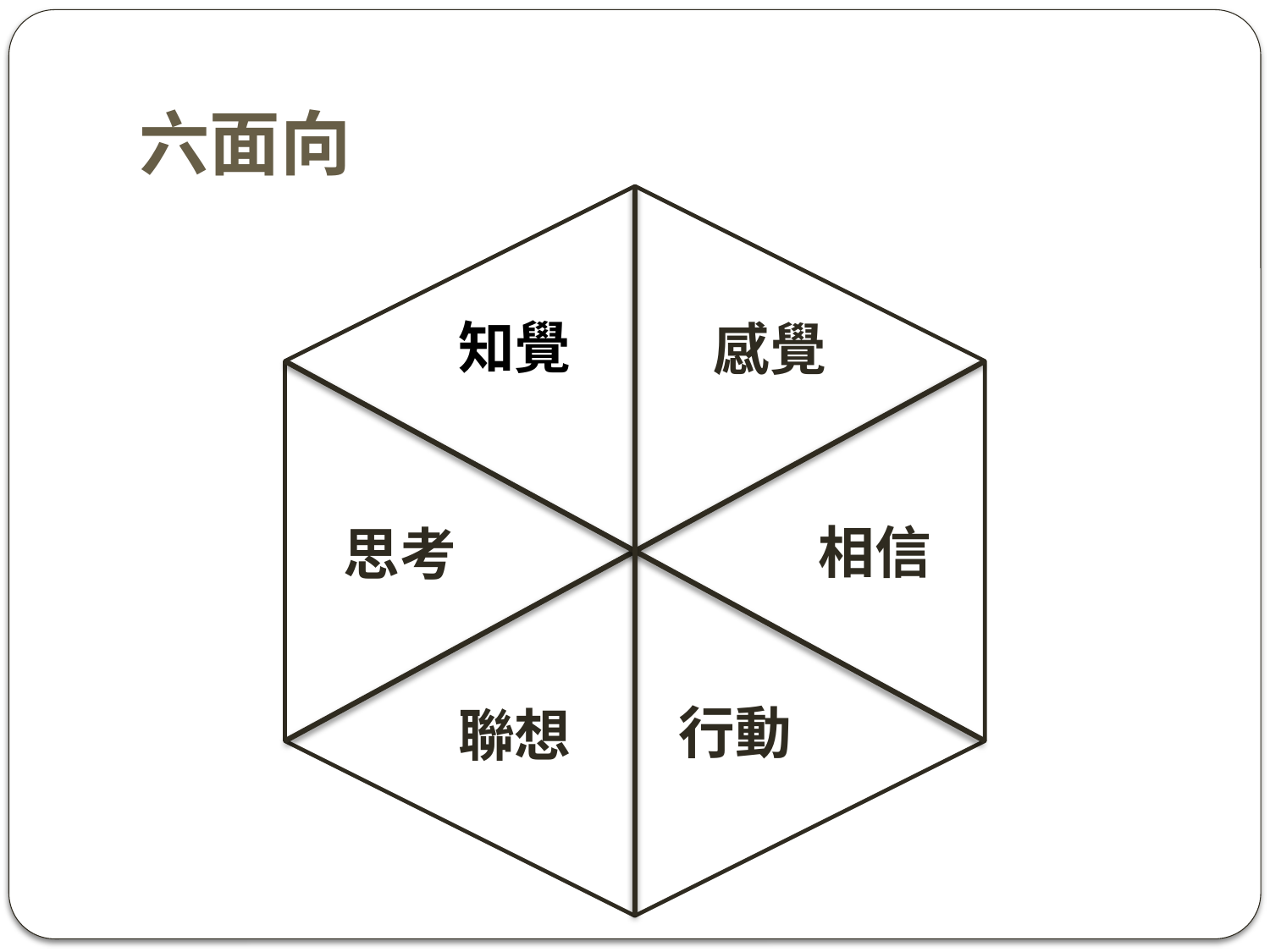

# 六面向

知覺
感覺
相信
思考
行動
聯想